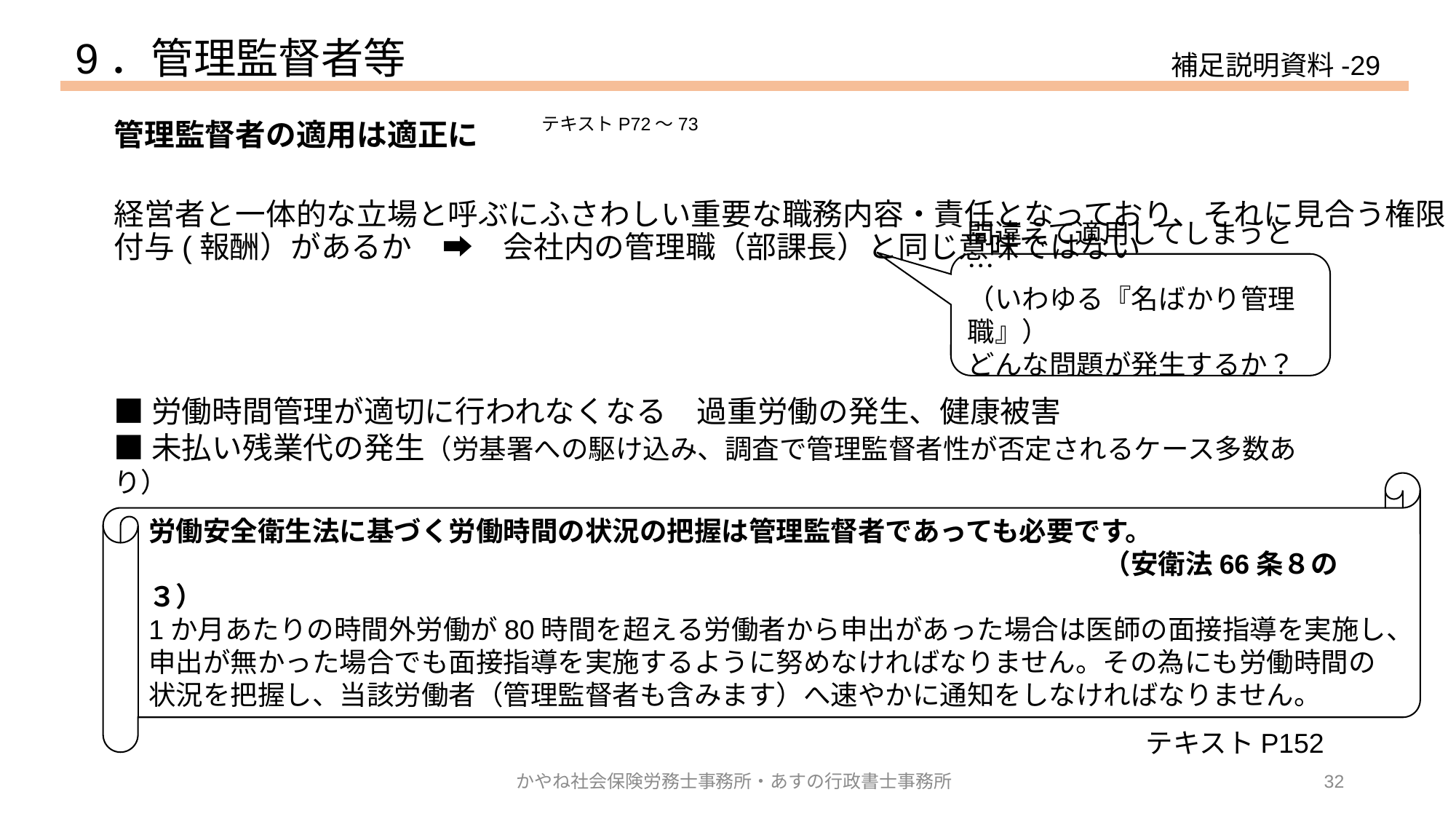

9．管理監督者等
補足説明資料-29
テキストP72～73
# 管理監督者の適用は適正に
経営者と一体的な立場と呼ぶにふさわしい重要な職務内容・責任となっており、それに見合う権限付与(報酬）があるか　➡　会社内の管理職（部課長）と同じ意味ではない
間違えて適用してしまうと…
（いわゆる『名ばかり管理職』）
どんな問題が発生するか？
■労働時間管理が適切に行われなくなる　過重労働の発生、健康被害
■未払い残業代の発生（労基署への駆け込み、調査で管理監督者性が否定されるケース多数あり）
労働安全衛生法に基づく労働時間の状況の把握は管理監督者であっても必要です。
　　　　　　　　　　　　　　　　　　　　　　　　　　　　　　　　　　　（安衛法66条８の３）
1か月あたりの時間外労働が80時間を超える労働者から申出があった場合は医師の面接指導を実施し、申出が無かった場合でも面接指導を実施するように努めなければなりません。その為にも労働時間の状況を把握し、当該労働者（管理監督者も含みます）へ速やかに通知をしなければなりません。
テキストP152
かやね社会保険労務士事務所・あすの行政書士事務所
32